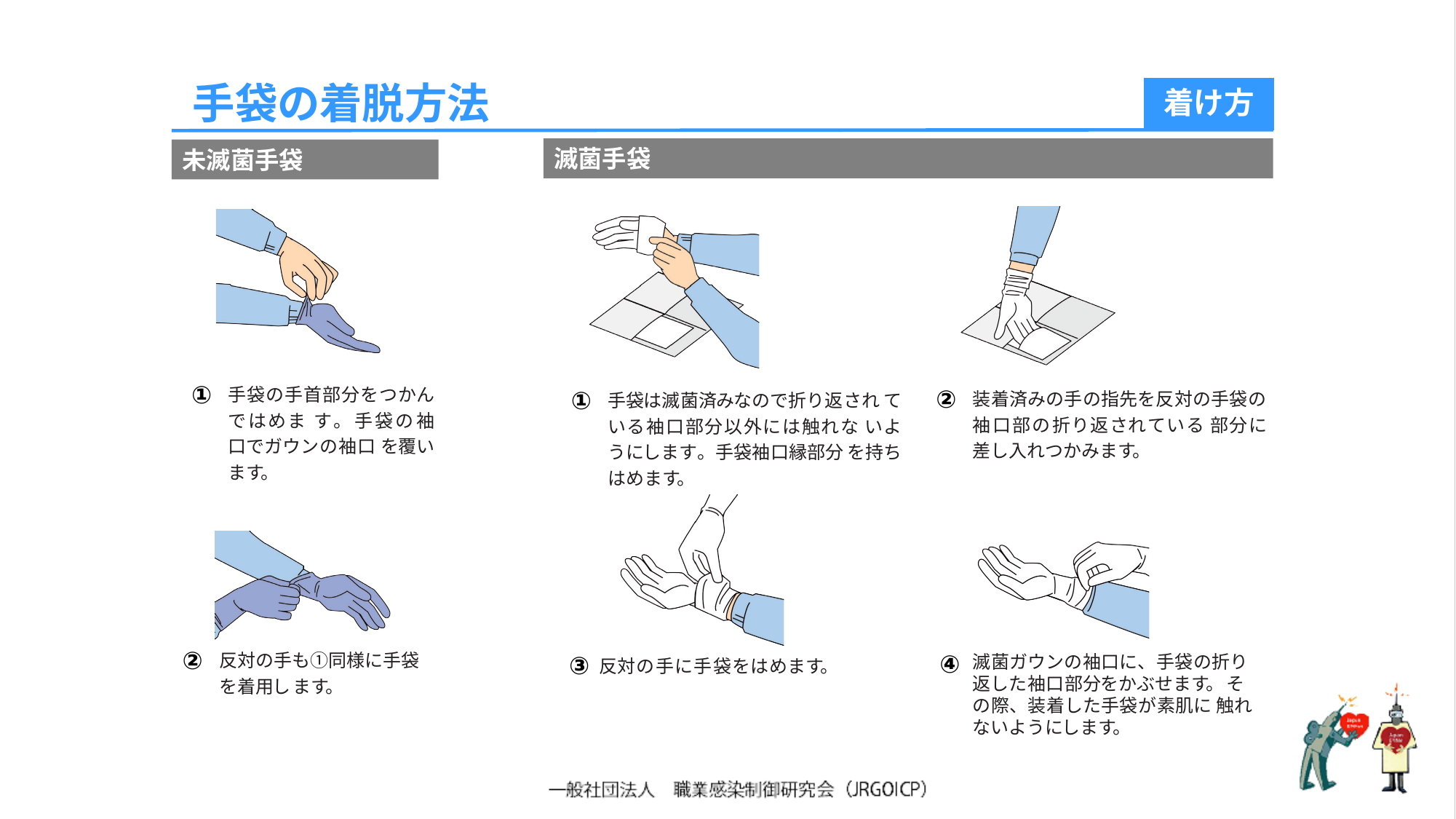

手袋の着脱方法

着け方

滅菌手袋
未滅菌手袋

①
手袋の手首部分をつかんではめま す。手袋の袖口でガウンの袖口 を覆います。
②
装着済みの手の指先を反対の手袋の袖口部の折り返されている 部分に差し入れつかみます。
①
手袋は滅菌済みなので折り返され ている袖口部分以外には触れな いようにします。手袋袖口縁部分 を持ちはめます。

②
反対の手も①同様に手袋を着用し ます。
④
③
滅菌ガウンの袖口に、手袋の折り返した袖口部分をかぶせます。 その際、装着した手袋が素肌に 触れないようにします。

反対の手に手袋をはめます。